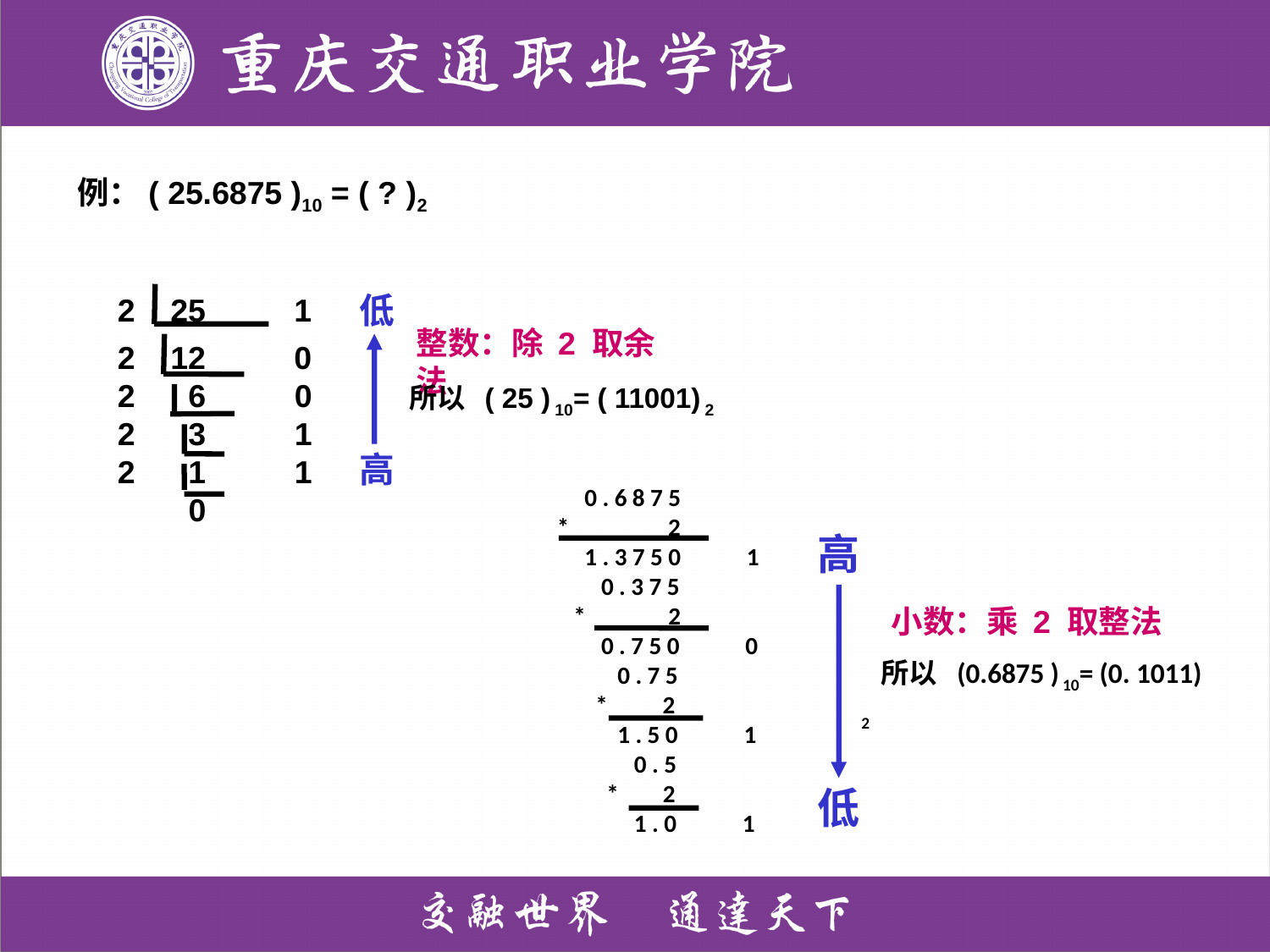

例：( 25.6875 )10 = ( ? )2
低

高

2    25          1
2    12          0
2      6          0
2      3          1
2      1          1
        0

整数：除 2 取余法
所以  ( 25 ) 10= ( 11001) 2

              0 . 6 8 7 5
         *                  2
              1 . 3 7 5 0            1
                 0 . 3 7 5
            *               2
                 0 . 7 5 0            0
                    0 . 7 5
                *          2
                    1 . 5 0            1
                       0 . 5
                  *        2
                       1 . 0            1

高

低

小数：乘 2 取整法

 所以 (0.6875 ) 10= (0. 1011) 2